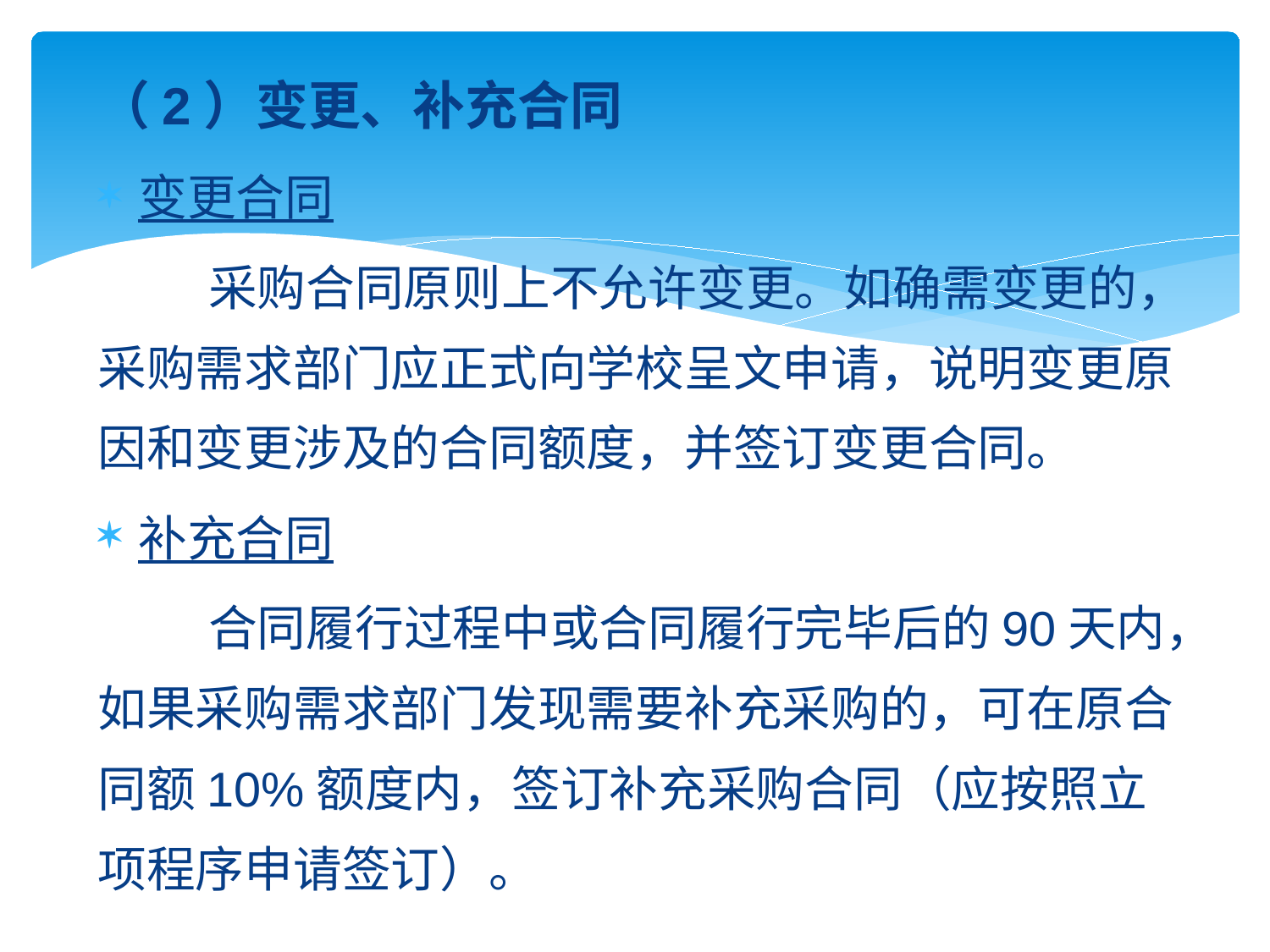

（2）变更、补充合同
变更合同
         采购合同原则上不允许变更。如确需变更的，采购需求部门应正式向学校呈文申请，说明变更原因和变更涉及的合同额度，并签订变更合同。
补充合同
         合同履行过程中或合同履行完毕后的90天内，如果采购需求部门发现需要补充采购的，可在原合同额10%额度内，签订补充采购合同（应按照立项程序申请签订）。